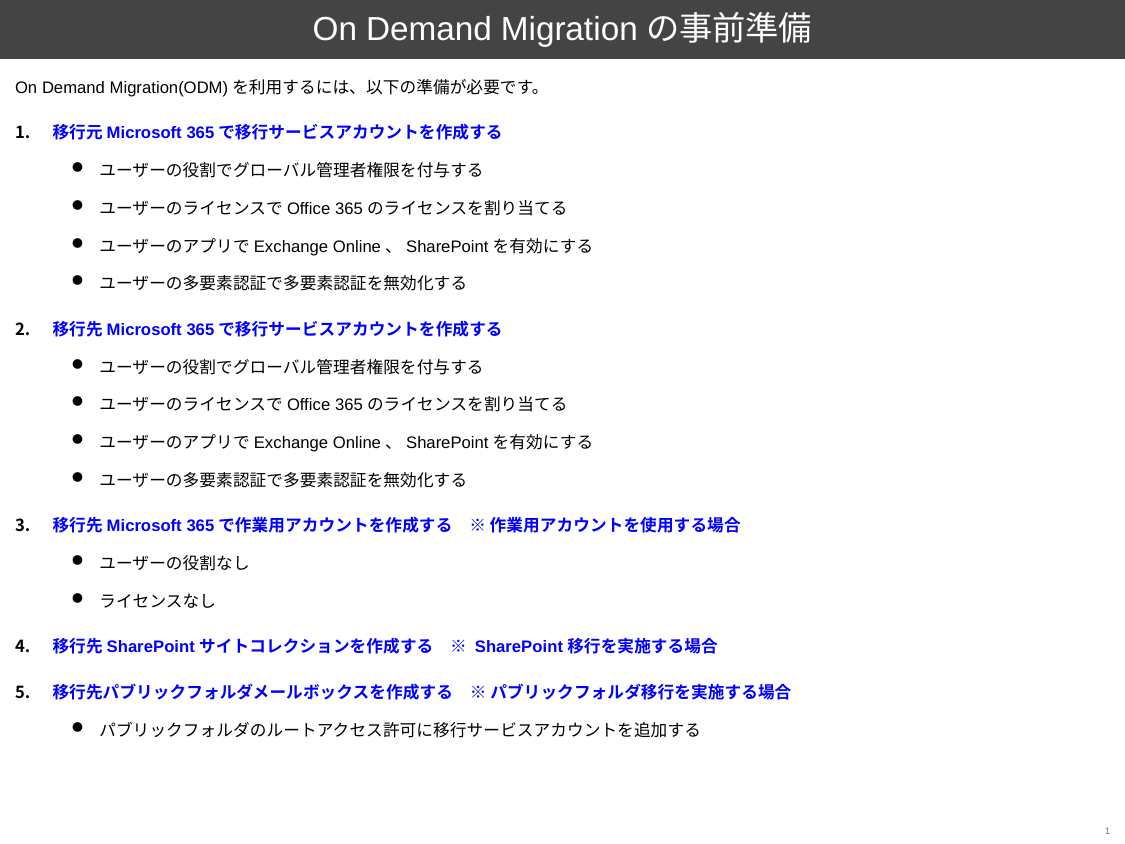

# On Demand Migrationの事前準備
On Demand Migration(ODM)を利用するには、以下の準備が必要です。
移行元Microsoft 365で移行サービスアカウントを作成する
ユーザーの役割でグローバル管理者権限を付与する
ユーザーのライセンスでOffice 365のライセンスを割り当てる
ユーザーのアプリでExchange Online、SharePointを有効にする
ユーザーの多要素認証で多要素認証を無効化する
移行先Microsoft 365で移行サービスアカウントを作成する
ユーザーの役割でグローバル管理者権限を付与する
ユーザーのライセンスでOffice 365のライセンスを割り当てる
ユーザーのアプリでExchange Online、SharePointを有効にする
ユーザーの多要素認証で多要素認証を無効化する
移行先Microsoft 365で作業用アカウントを作成する　※ 作業用アカウントを使用する場合
ユーザーの役割なし
ライセンスなし
移行先SharePointサイトコレクションを作成する　※ SharePoint移行を実施する場合
移行先パブリックフォルダメールボックスを作成する　※ パブリックフォルダ移行を実施する場合
パブリックフォルダのルートアクセス許可に移行サービスアカウントを追加する